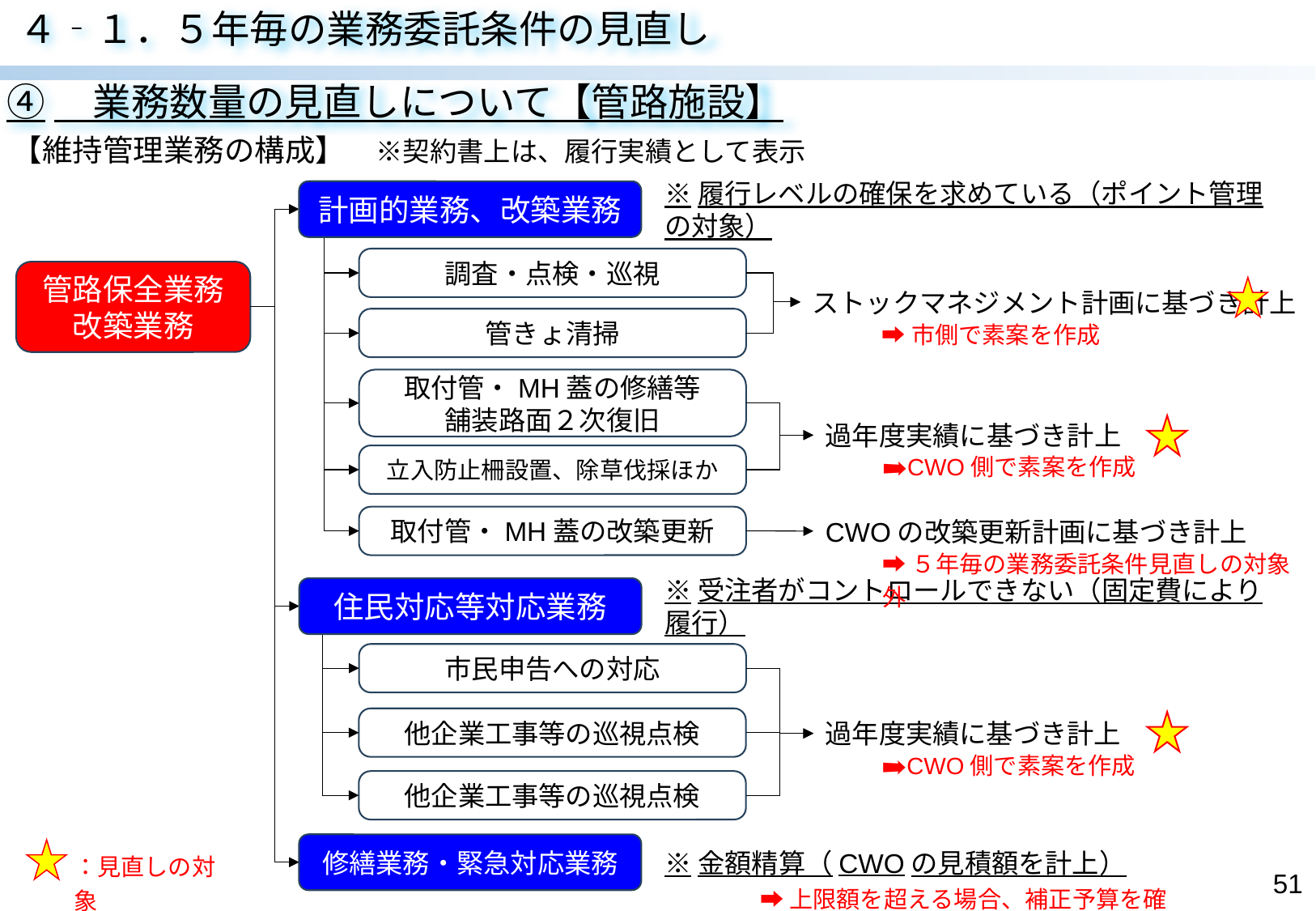

４‐１．５年毎の業務委託条件の見直し
④　業務数量の見直しについて【管路施設】
【維持管理業務の構成】　※契約書上は、履行実績として表示
計画的業務、改築業務
※履行レベルの確保を求めている（ポイント管理の対象）
調査・点検・巡視
管路保全業務
改築業務
ストックマネジメント計画に基づき計上
管きょ清掃
取付管・MH蓋の修繕等
舗装路面２次復旧
過年度実績に基づき計上
立入防止柵設置、除草伐採ほか
取付管・MH蓋の改築更新
CWOの改築更新計画に基づき計上
住民対応等対応業務
※受注者がコントロールできない（固定費により履行）
市民申告への対応
他企業工事等の巡視点検
過年度実績に基づき計上
他企業工事等の巡視点検
修繕業務・緊急対応業務
※金額精算（CWOの見積額を計上）

➡市側で素案を作成

➡CWO側で素案を作成
➡５年毎の業務委託条件見直しの対象外

➡CWO側で素案を作成

：見直しの対象
51
➡上限額を超える場合、補正予算を確保